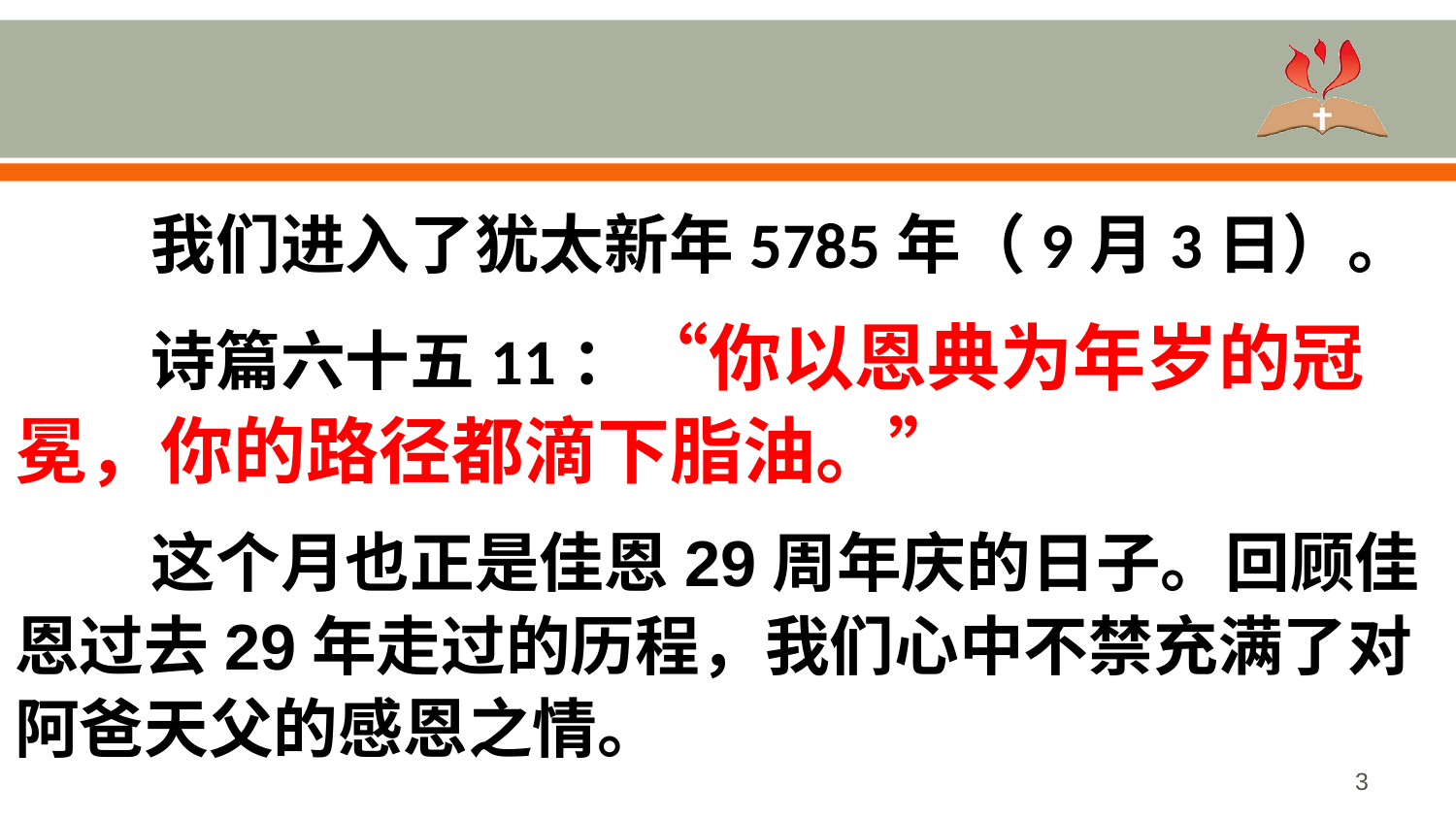

我们进入了犹太新年5785年（9月3日）。
诗篇六十五11：“你以恩典为年岁的冠冕，你的路径都滴下脂油。”
这个月也正是佳恩29周年庆的日子。回顾佳恩过去29年走过的历程，我们心中不禁充满了对阿爸天父的感恩之情。

3